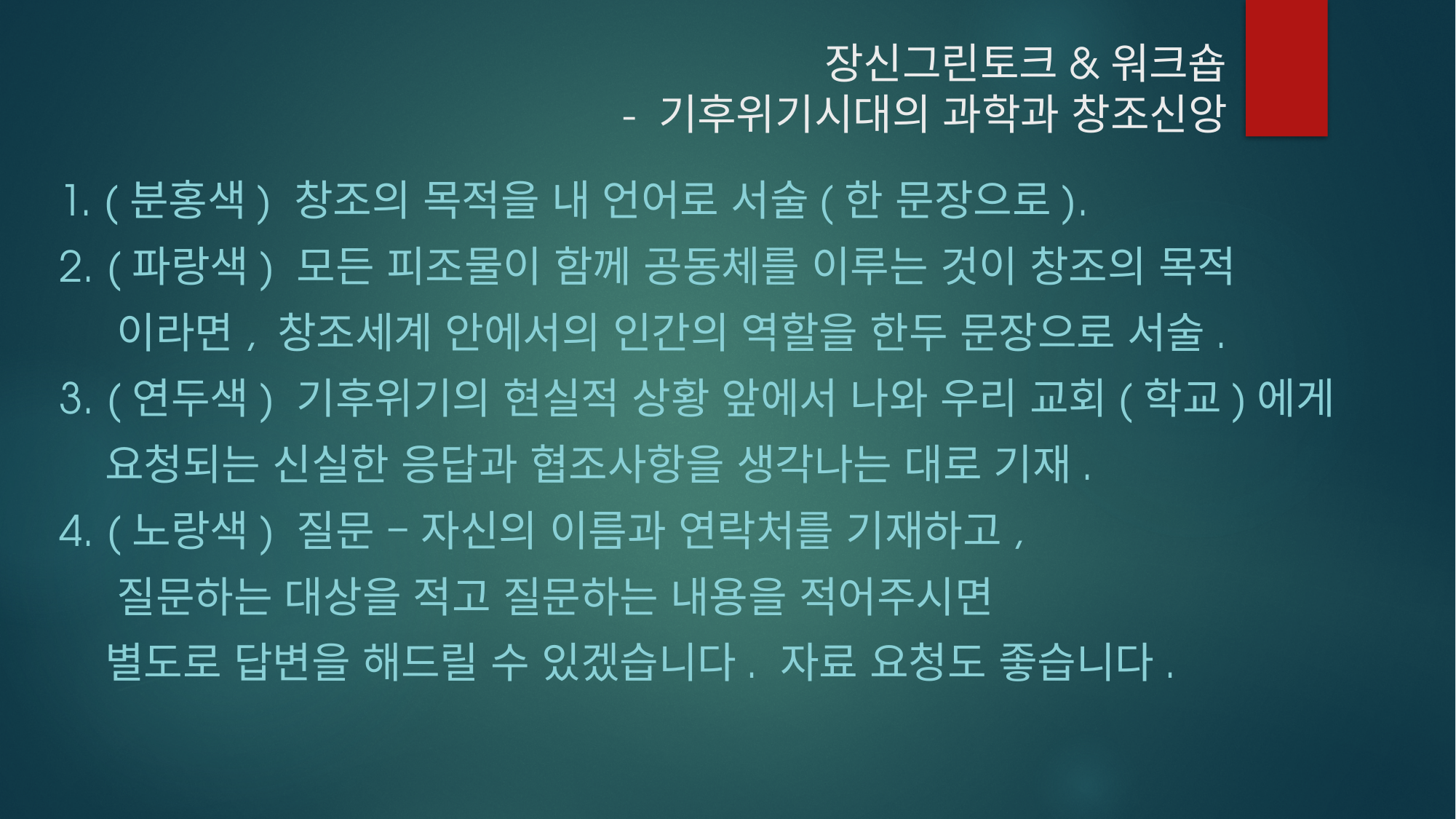

# 장신그린토크&워크숍 - 기후위기시대의 과학과 창조신앙
1. (분홍색) 창조의 목적을 내 언어로 서술(한 문장으로).
2. (파랑색) 모든 피조물이 함께 공동체를 이루는 것이 창조의 목적
    이라면, 창조세계 안에서의 인간의 역할을 한두 문장으로 서술.
3. (연두색) 기후위기의 현실적 상황 앞에서 나와 우리 교회(학교)에게
   요청되는 신실한 응답과 협조사항을 생각나는 대로 기재.
4. (노랑색) 질문 – 자신의 이름과 연락처를 기재하고,
    질문하는 대상을 적고 질문하는 내용을 적어주시면
   별도로 답변을 해드릴 수 있겠습니다. 자료 요청도 좋습니다.